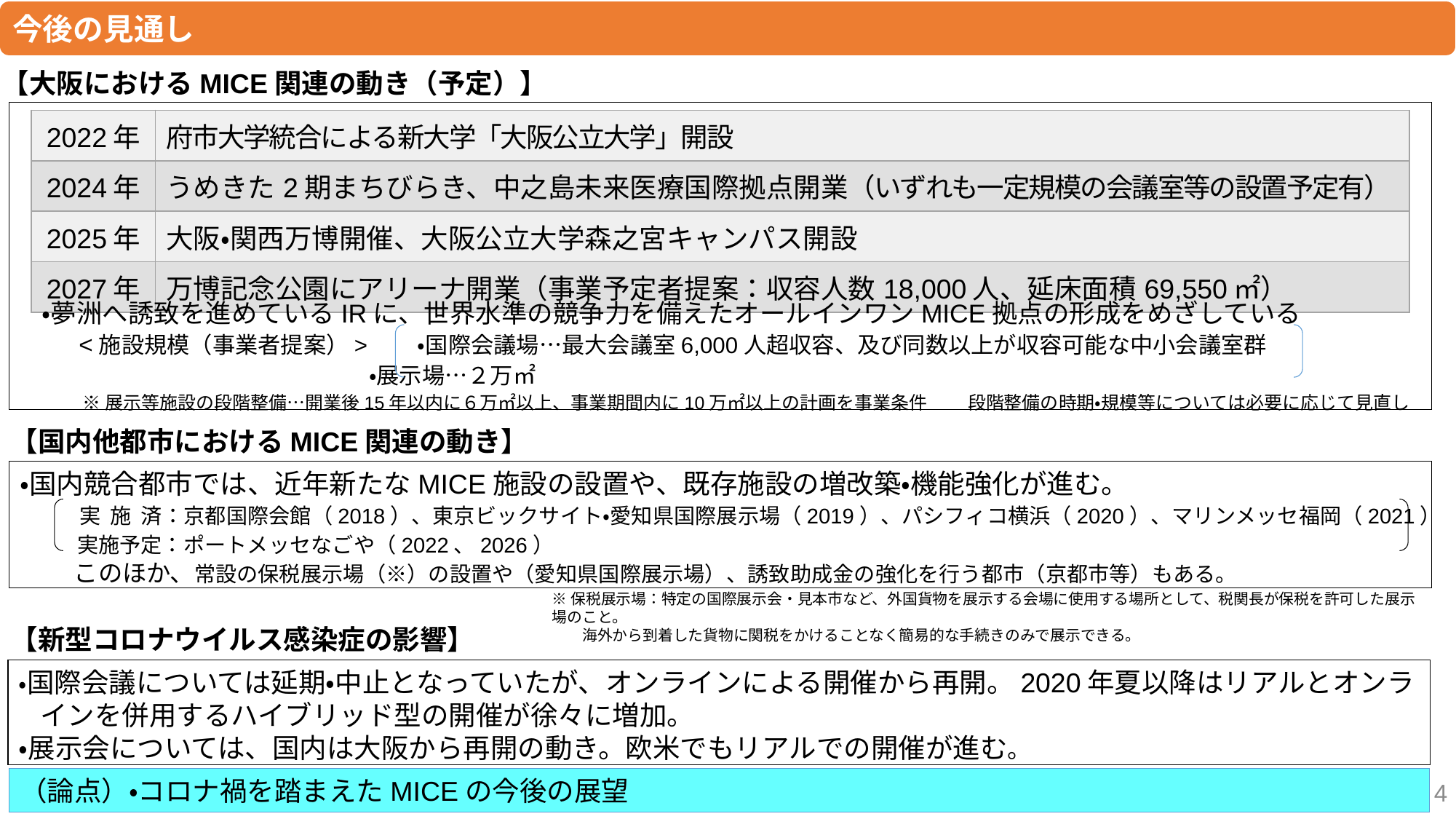

今後の見通し
【大阪におけるMICE関連の動き（予定）】

| 2022年 | 府市大学統合による新大学「大阪公立大学」開設 |
| --- | --- |
| 2024年 | うめきた2期まちびらき、中之島未来医療国際拠点開業（いずれも一定規模の会議室等の設置予定有） |
| 2025年 | 大阪・関西万博開催、大阪公立大学森之宮キャンパス開設 |
| 2027年 | 万博記念公園にアリーナ開業（事業予定者提案：収容人数18,000人、延床面積69,550㎡） |
・夢洲へ誘致を進めているIRに、世界水準の競争力を備えたオールインワンMICE拠点の形成をめざしている
    <施設規模（事業者提案）>       ・国際会議場…最大会議室6,000人超収容、及び同数以上が収容可能な中小会議室群
　　　　　                            　 　  ・展示場…２万㎡
        ※展示等施設の段階整備…開業後15年以内に６万㎡以上、事業期間内に10万㎡以上の計画を事業条件　　 段階整備の時期・規模等については必要に応じて見直し

【国内他都市におけるMICE関連の動き】
・国内競合都市では、近年新たなMICE施設の設置や、既存施設の増改築・機能強化が進む。
 　　実  施  済：京都国際会館（2018）、東京ビックサイト・愛知県国際展示場（2019）、パシフィコ横浜（2020）、マリンメッセ福岡（2021）
 　 　実施予定：ポートメッセなごや（2022、2026）
　　 このほか、常設の保税展示場（※）の設置や（愛知県国際展示場）、誘致助成金の強化を行う都市（京都市等）もある。

※保税展示場：特定の国際展示会・見本市など、外国貨物を展示する会場に使用する場所として、税関長が保税を許可した展示場のこと。
　　海外から到着した貨物に関税をかけることなく簡易的な手続きのみで展示できる。
【新型コロナウイルス感染症の影響】
・国際会議については延期・中止となっていたが、オンラインによる開催から再開。2020年夏以降はリアルとオンラインを併用するハイブリッド型の開催が徐々に増加。
・展示会については、国内は大阪から再開の動き。欧米でもリアルでの開催が進む。
（論点）・コロナ禍を踏まえたMICEの今後の展望
4